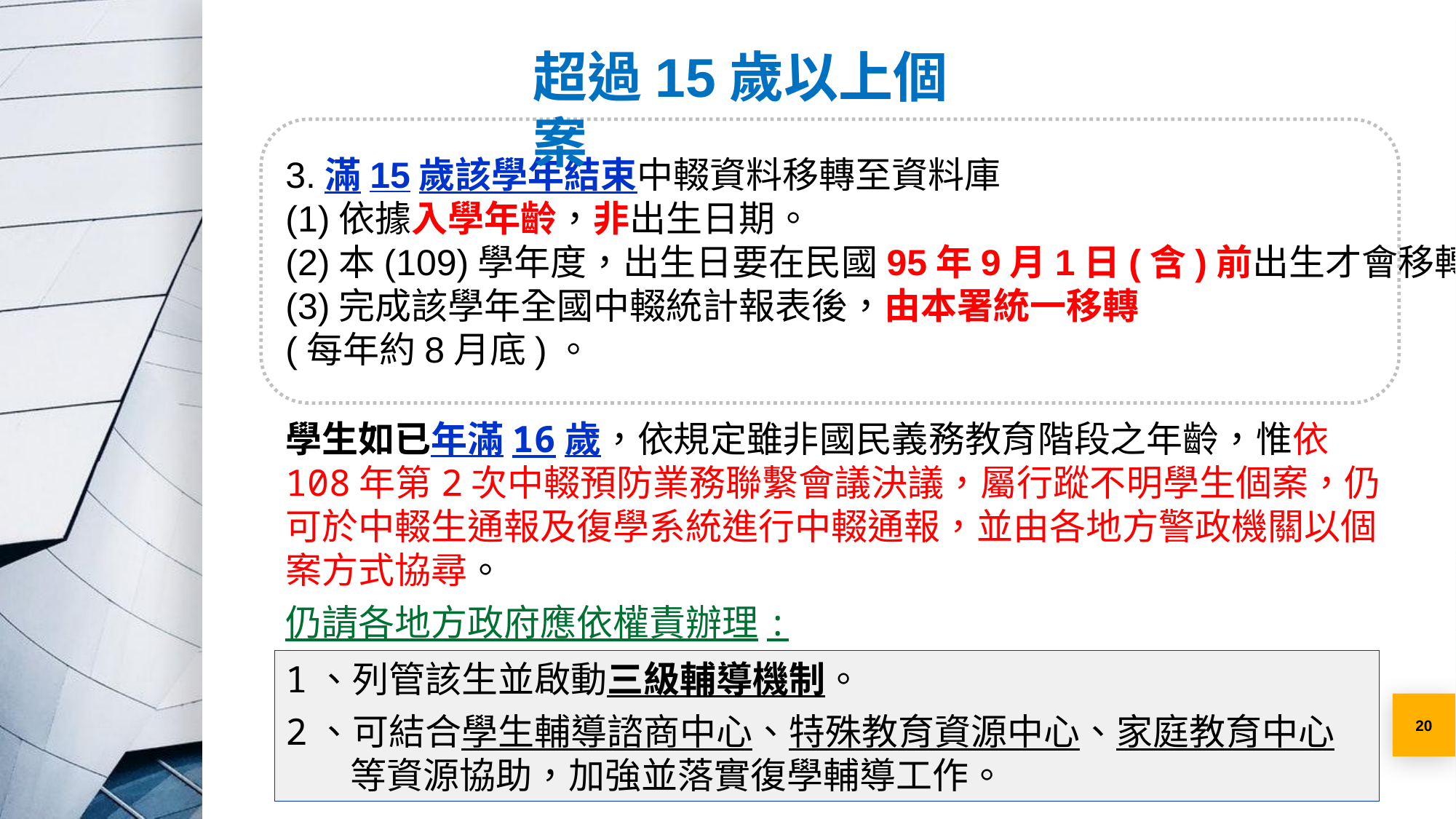

超過15歲以上個案
3.滿15歲該學年結束中輟資料移轉至資料庫
(1)依據入學年齡，非出生日期。
(2)本(109)學年度，出生日要在民國95年9月1日(含)前出生才會移轉。
(3)完成該學年全國中輟統計報表後，由本署統一移轉
(每年約8月底)。
學生如已年滿16歲，依規定雖非國民義務教育階段之年齡，惟依108年第2次中輟預防業務聯繫會議決議，屬行蹤不明學生個案，仍可於中輟生通報及復學系統進行中輟通報，並由各地方警政機關以個案方式協尋。
仍請各地方政府應依權責辦理:
1、列管該生並啟動三級輔導機制。
2、可結合學生輔導諮商中心、特殊教育資源中心、家庭教育中心等資源協助，加強並落實復學輔導工作。
20